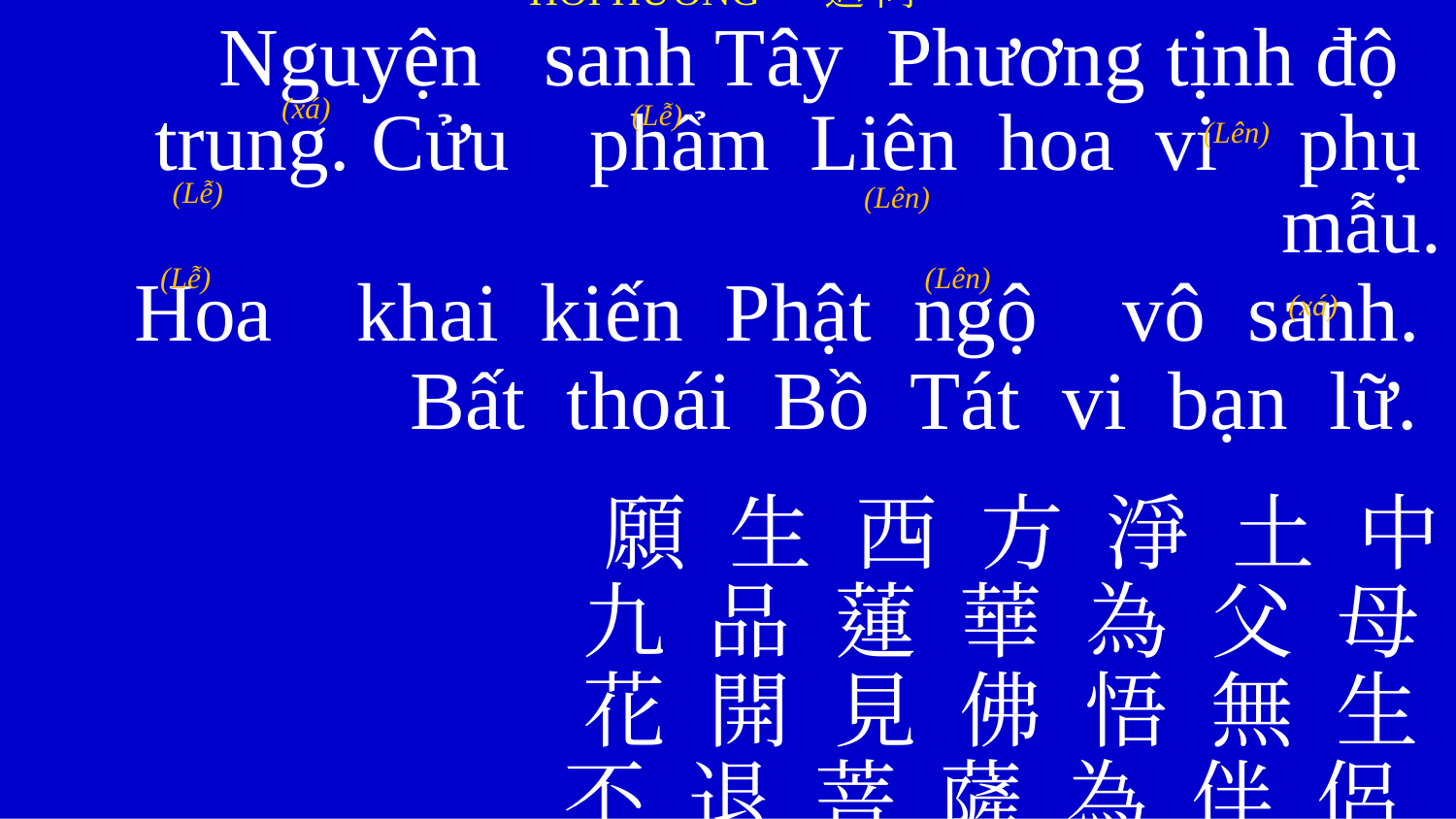

HỒI HƯỚNG  -  迴 向
Nguyện   sanh Tây  Phương tịnh độ   trung. Cửu    phẩm  Liên  hoa  vi    phụ  mẫu.
Hoa    khai  kiến  Phật  ngộ    vô  sanh.
Bất  thoái  Bồ  Tát  vi  bạn  lữ.

願  生  西  方  淨  土  中
九  品  蓮  華  為  父  母
花  開  見  佛  悟  無  生
不  退  菩  薩  為  伴  侶.
(xá)
(Lễ)
(Lên)
(Lễ)
(Lên)
(Lễ)
(Lên)
(xá)